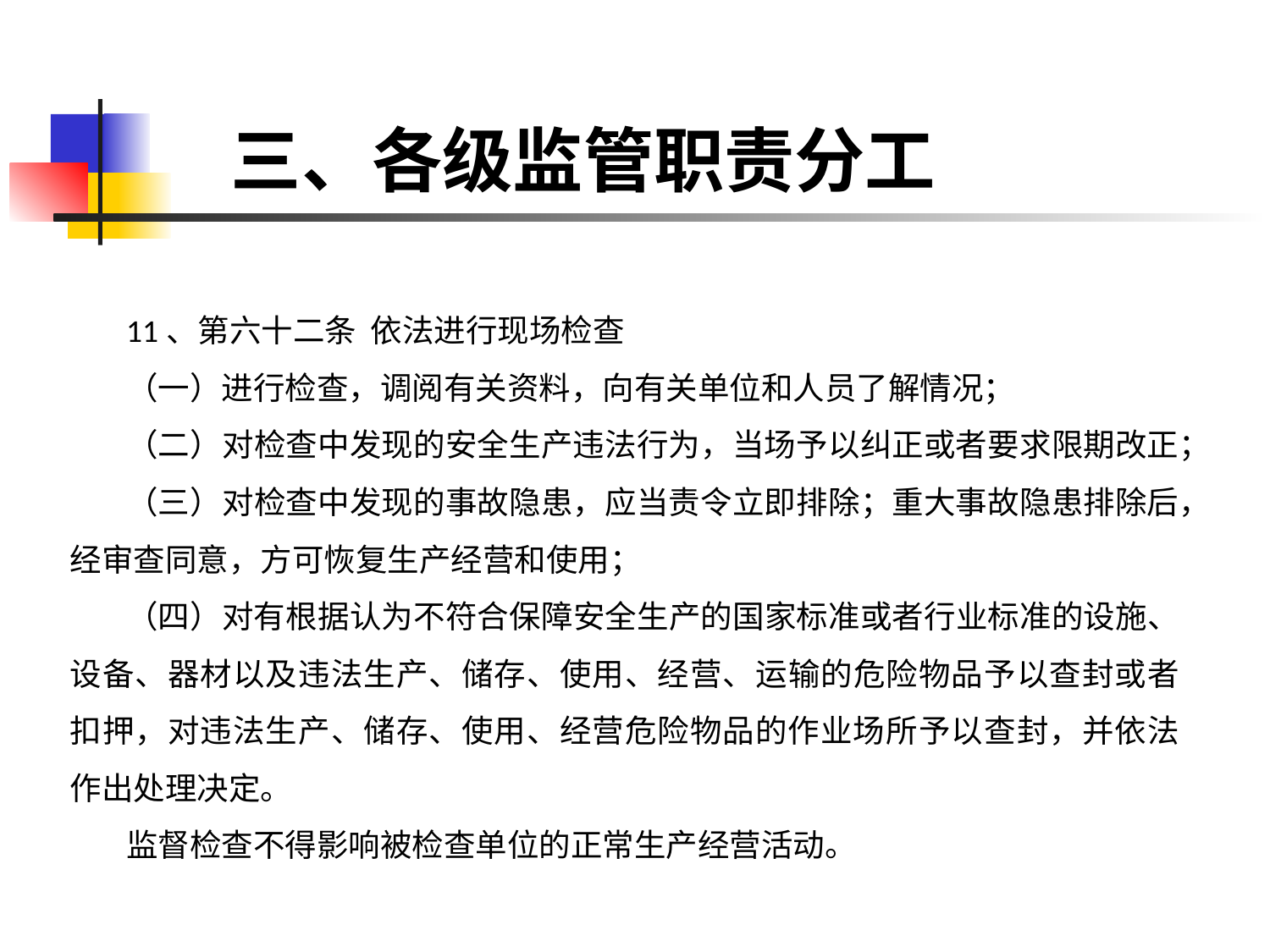

# 三、各级监管职责分工

11、第六十二条  依法进行现场检查
（一）进行检查，调阅有关资料，向有关单位和人员了解情况；
（二）对检查中发现的安全生产违法行为，当场予以纠正或者要求限期改正；
（三）对检查中发现的事故隐患，应当责令立即排除；重大事故隐患排除后，经审查同意，方可恢复生产经营和使用；
（四）对有根据认为不符合保障安全生产的国家标准或者行业标准的设施、设备、器材以及违法生产、储存、使用、经营、运输的危险物品予以查封或者扣押，对违法生产、储存、使用、经营危险物品的作业场所予以查封，并依法作出处理决定。
监督检查不得影响被检查单位的正常生产经营活动。